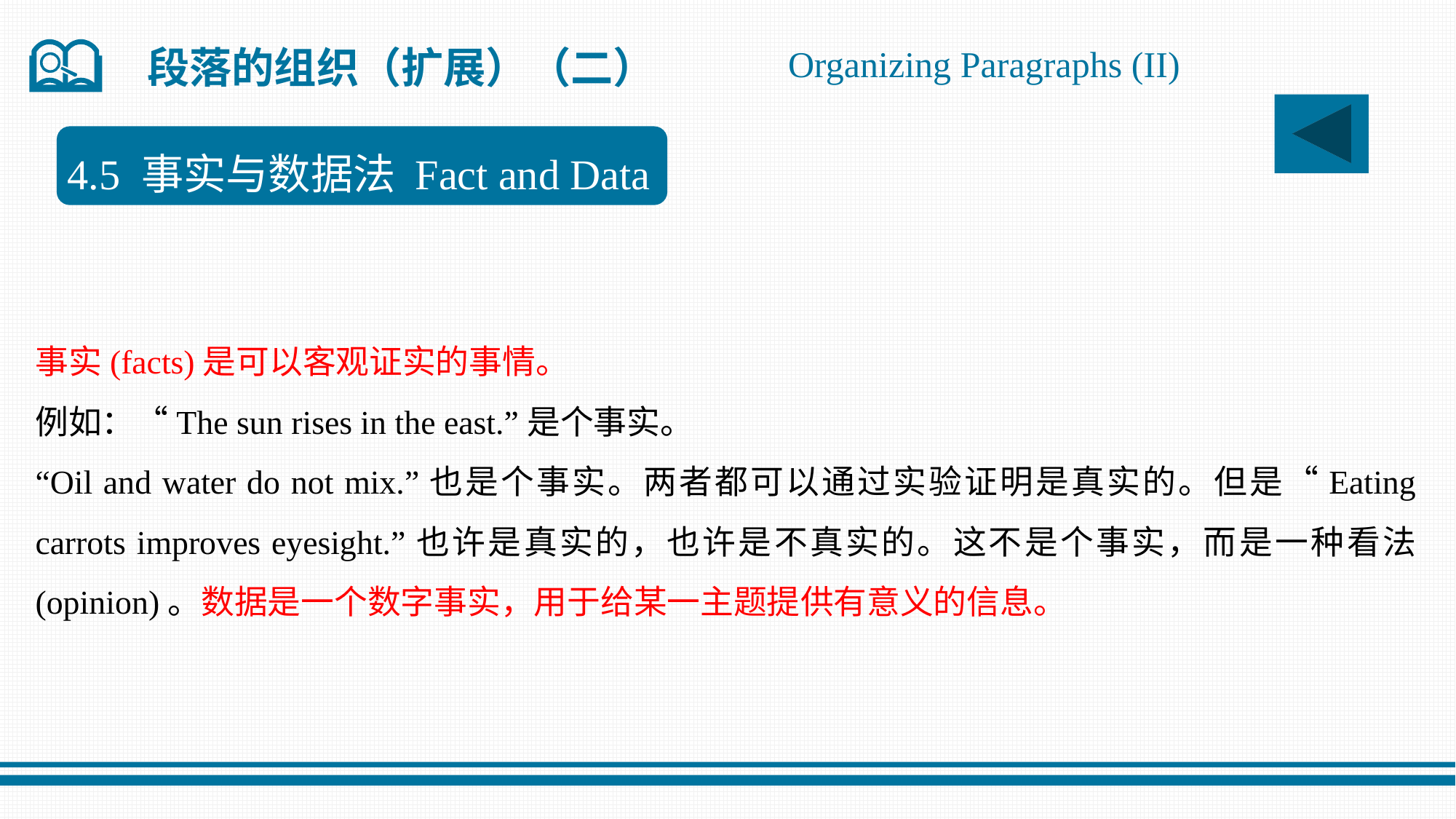

Organizing Paragraphs (II)
段落的组织（扩展）（二）

4.5 事实与数据法 Fact and Data

事实(facts)是可以客观证实的事情。
例如：“The sun rises in the east.”是个事实。
“Oil and water do not mix.”也是个事实。两者都可以通过实验证明是真实的。但是“Eating carrots improves eyesight.”也许是真实的，也许是不真实的。这不是个事实，而是一种看法 (opinion)。数据是一个数字事实，用于给某一主题提供有意义的信息。